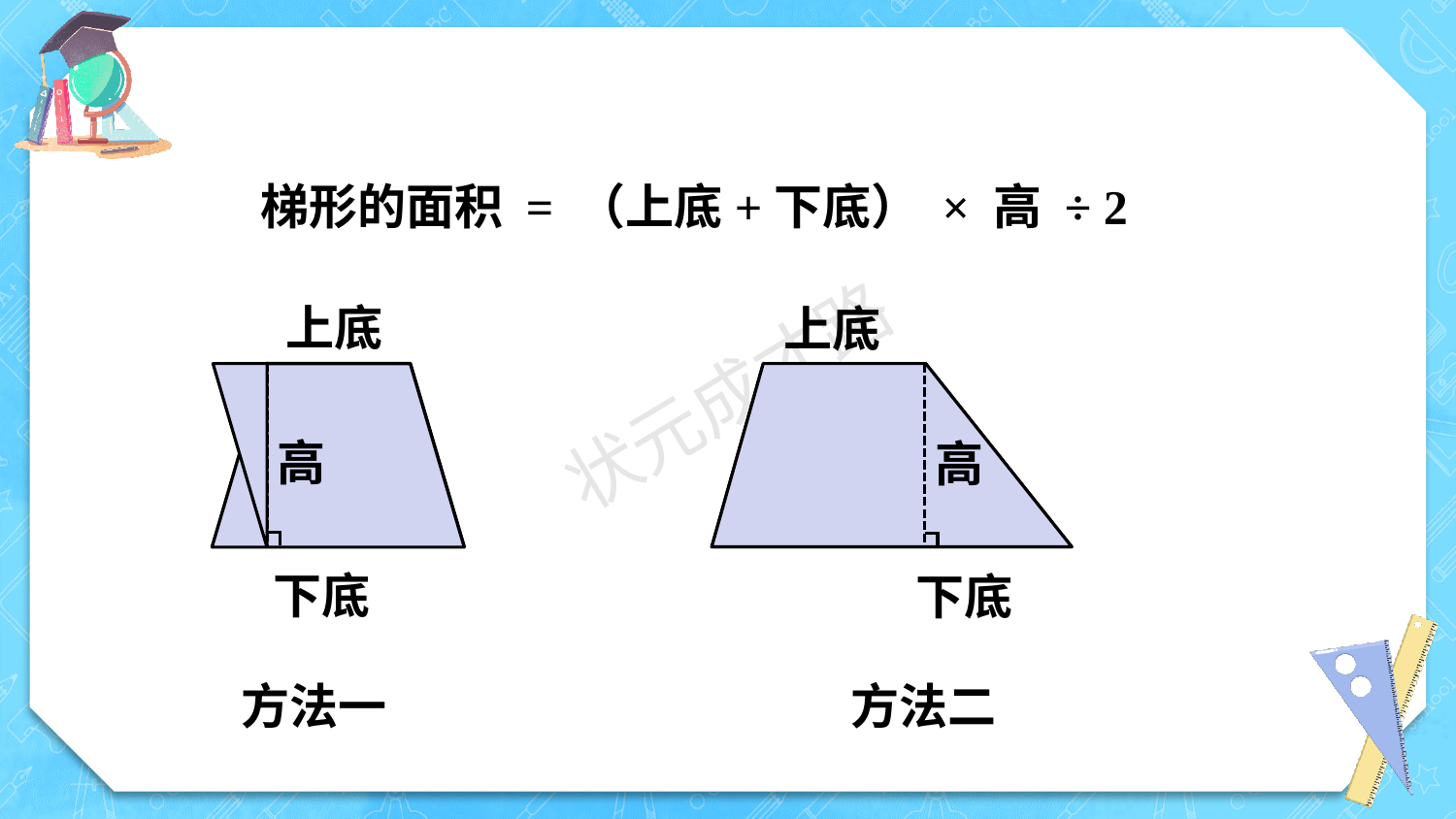

梯形的面积 = （上底+下底） × 高 ÷ 2
上底
上底

高
高
下底
下底
方法一
方法二